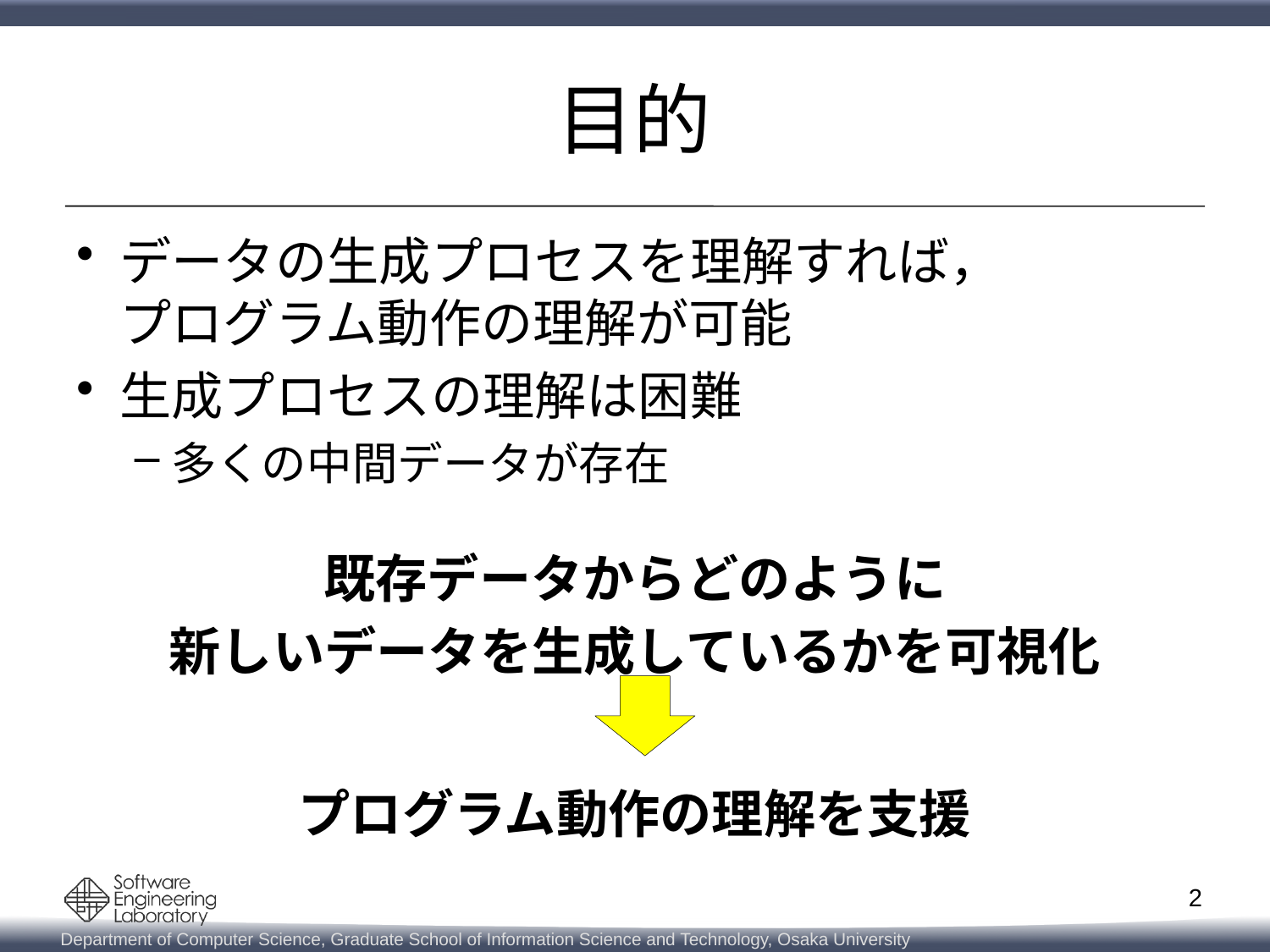

# 目的
データの生成プロセスを理解すれば，
プログラム動作の理解が可能
生成プロセスの理解は困難
多くの中間データが存在

既存データからどのように
新しいデータを生成しているかを可視化

プログラム動作の理解を支援

2